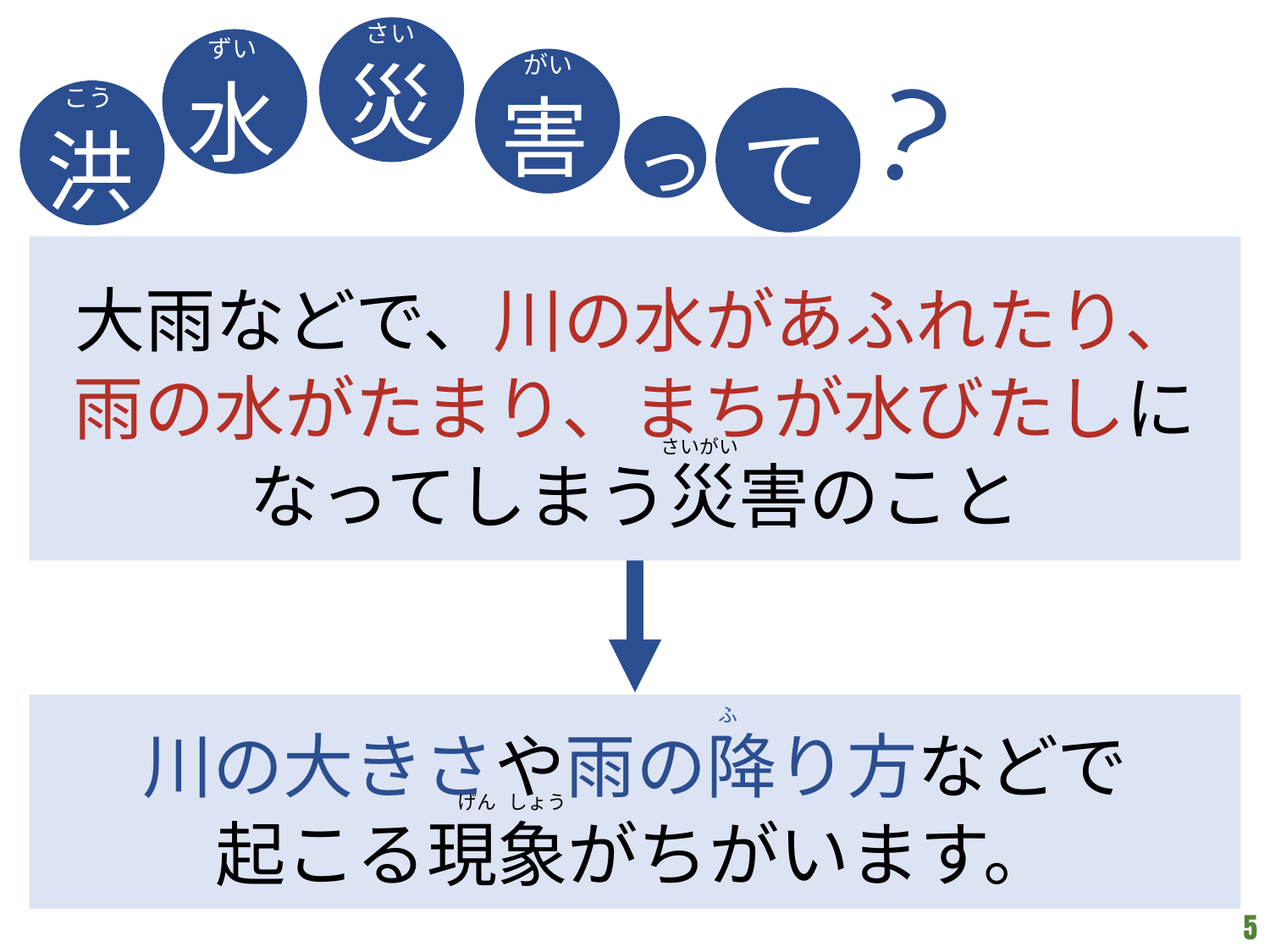

災
さい

水
ずい
？

害
がい

洪
こう

て
っ

大雨などで、川の水があふれたり、
雨の水がたまり、まちが水びたしに
なってしまう災害のこと
さいがい

ふ
川の大きさや雨の降り方などで
起こる現象がちがいます。
げん　しょう
5